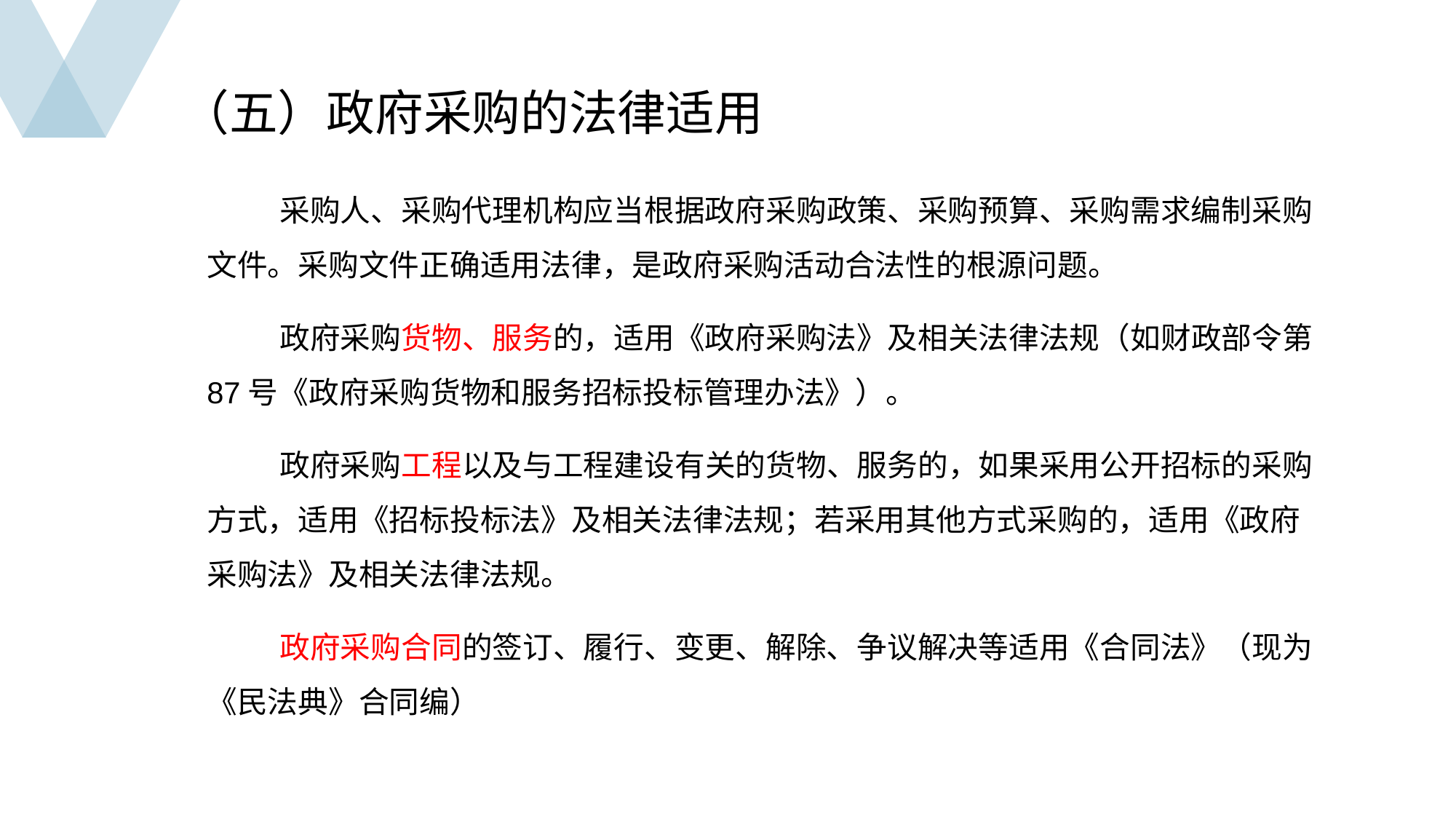

（五）政府采购的法律适用
采购人、采购代理机构应当根据政府采购政策、采购预算、采购需求编制采购文件。采购文件正确适用法律，是政府采购活动合法性的根源问题。
政府采购货物、服务的，适用《政府采购法》及相关法律法规（如财政部令第87号《政府采购货物和服务招标投标管理办法》）。
政府采购工程以及与工程建设有关的货物、服务的，如果采用公开招标的采购方式，适用《招标投标法》及相关法律法规；若采用其他方式采购的，适用《政府采购法》及相关法律法规。
政府采购合同的签订、履行、变更、解除、争议解决等适用《合同法》（现为《民法典》合同编）